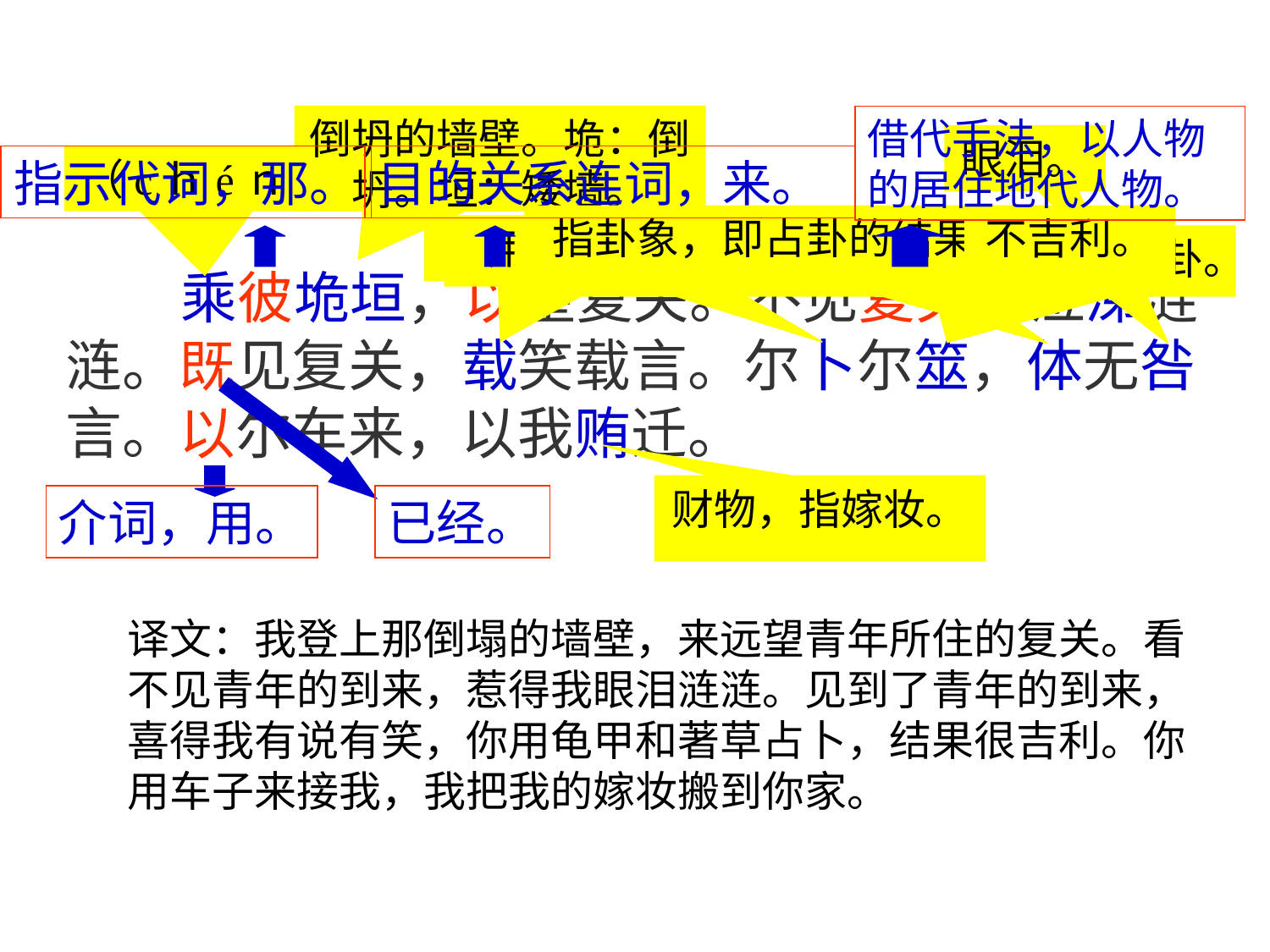

倒坍的墙壁。垝：倒坍。垣：矮墙。
借代手法，以人物的居住地代人物。
眼泪。
指示代词，那。
（cｈéｎｇ）登上。
目的关系连词，来。
指卦象，即占卦的结果。
不吉利。
（ｚàｉ）又，且。
用龟甲占卜。

（ｓｈì），用蓍（ｓｈī）草占卦。

        乘彼垝垣，以望复关。不见复关，泣涕涟
涟。既见复关，载笑载言。尔卜尔筮，体无咎
言。以尔车来，以我贿迁。

财物，指嫁妆。
介词，用。
已经。
译文：我登上那倒塌的墙壁，来远望青年所住的复关。看
不见青年的到来，惹得我眼泪涟涟。见到了青年的到来，
喜得我有说有笑，你用龟甲和著草占卜，结果很吉利。你
用车子来接我，我把我的嫁妆搬到你家。